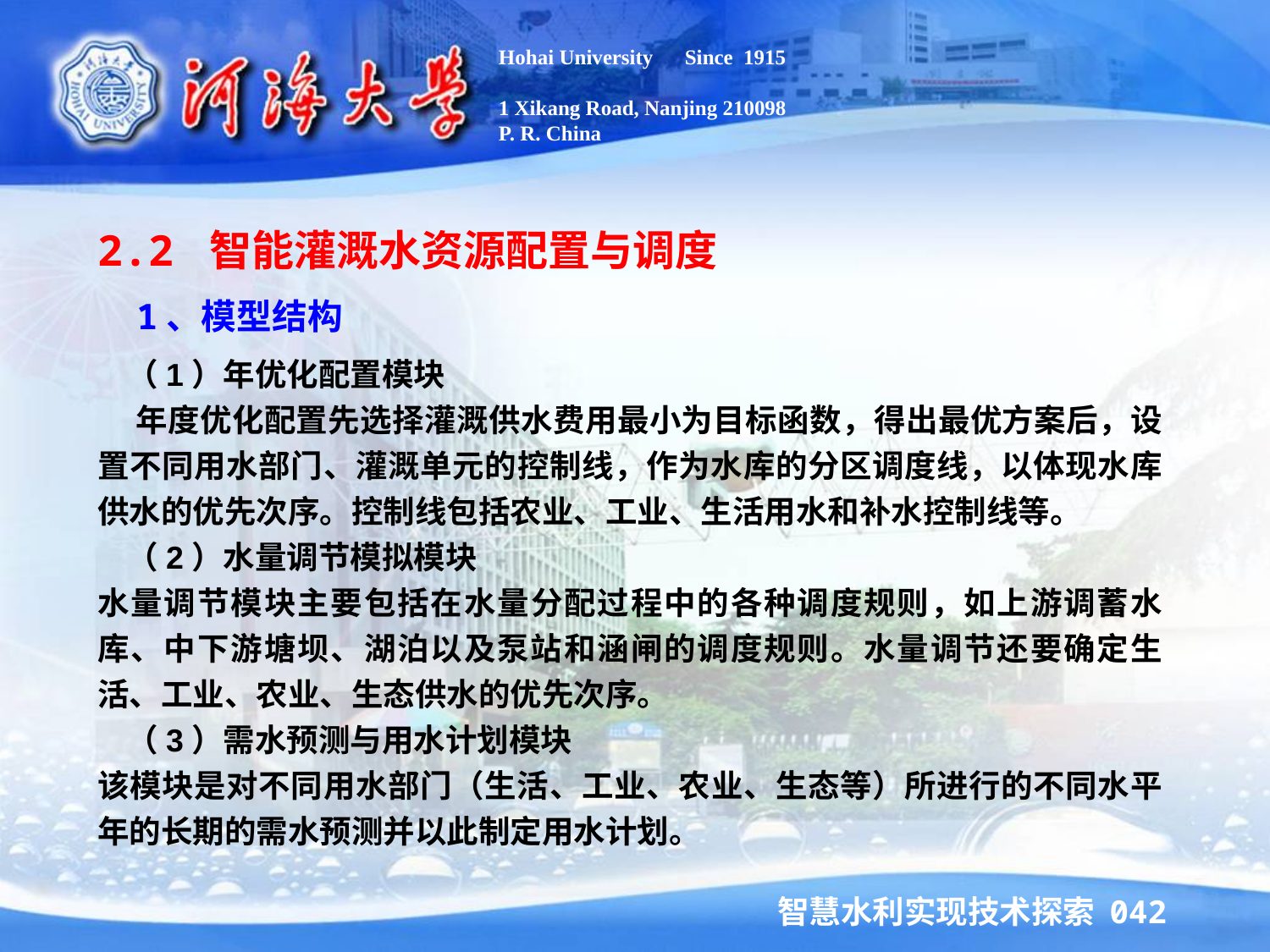

Hohai University      Since  1915
1 Xikang Road, Nanjing 210098
P. R. China
2.2 智能灌溉水资源配置与调度
    1、模型结构
   （1）年优化配置模块
    年度优化配置先选择灌溉供水费用最小为目标函数，得出最优方案后，设置不同用水部门、灌溉单元的控制线，作为水库的分区调度线，以体现水库供水的优先次序。控制线包括农业、工业、生活用水和补水控制线等。
   （2）水量调节模拟模块
水量调节模块主要包括在水量分配过程中的各种调度规则，如上游调蓄水库、中下游塘坝、湖泊以及泵站和涵闸的调度规则。水量调节还要确定生活、工业、农业、生态供水的优先次序。
   （3）需水预测与用水计划模块
该模块是对不同用水部门（生活、工业、农业、生态等）所进行的不同水平年的长期的需水预测并以此制定用水计划。
智慧水利实现技术探索 042